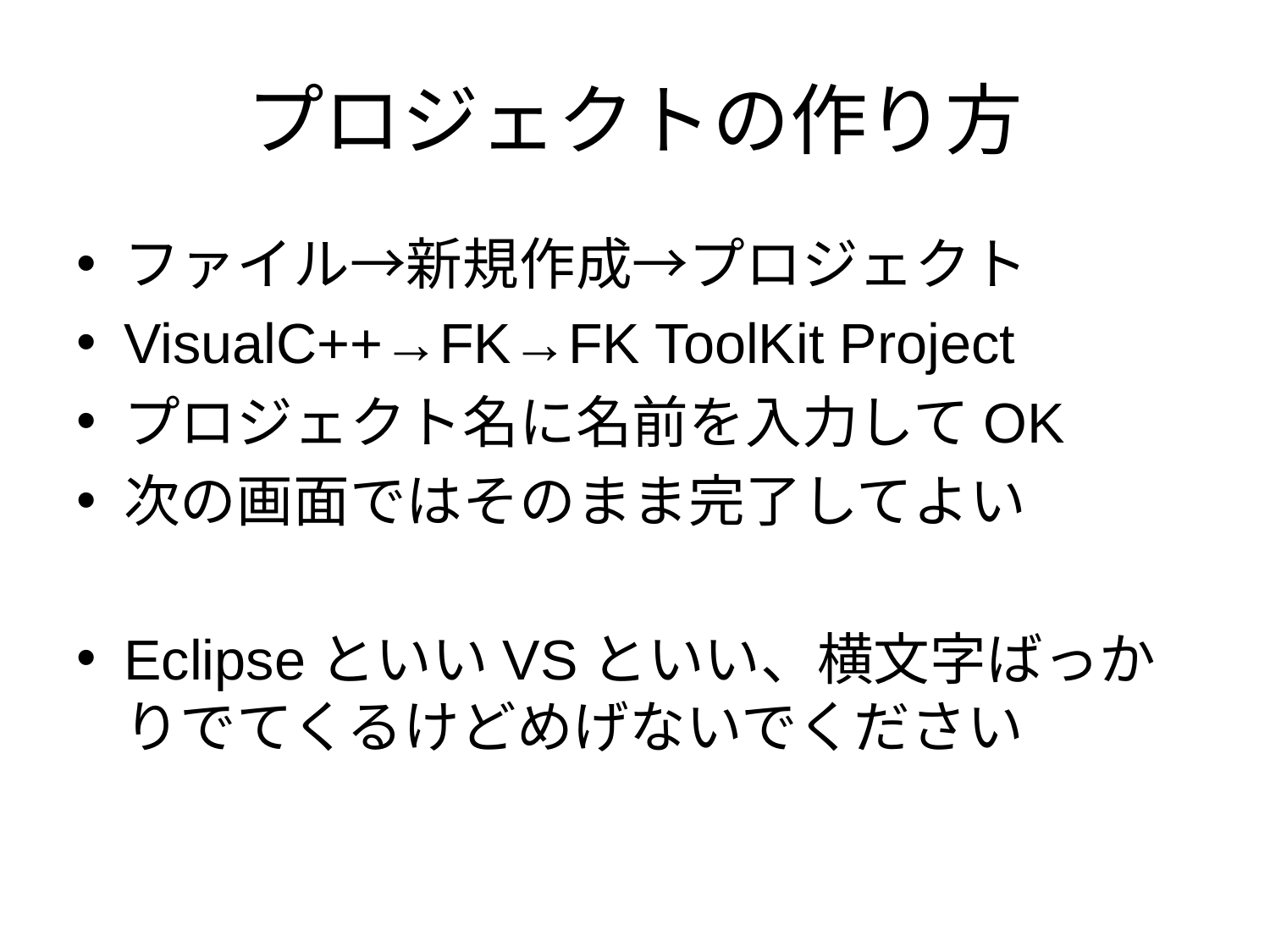

# プロジェクトの作り方
ファイル→新規作成→プロジェクト
VisualC++→FK→FK ToolKit Project
プロジェクト名に名前を入力してOK
次の画面ではそのまま完了してよい

EclipseといいVSといい、横文字ばっかりでてくるけどめげないでください